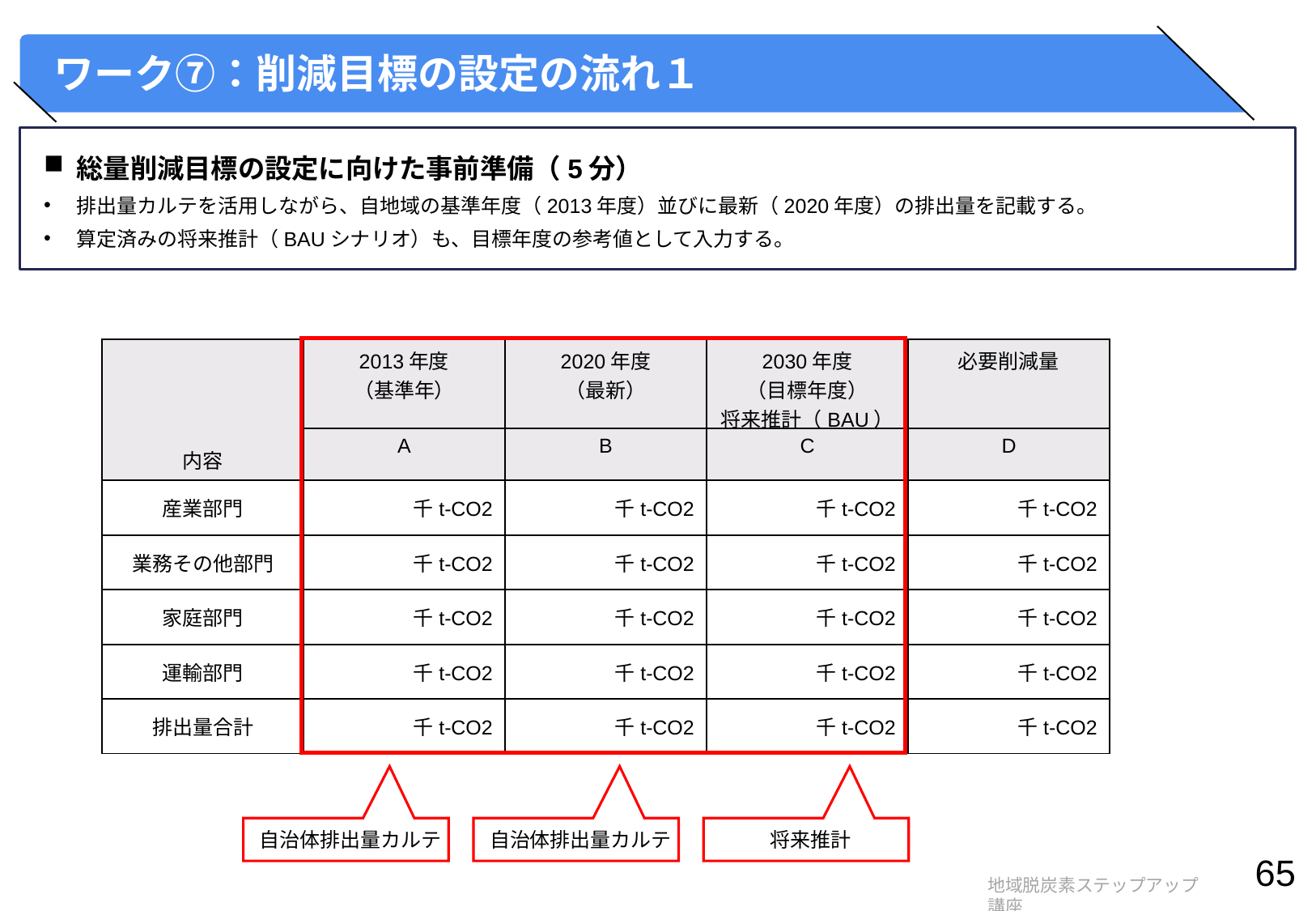

# ワーク⑦：削減目標の設定の流れ１
総量削減目標の設定に向けた事前準備（5分）
排出量カルテを活用しながら、自地域の基準年度（2013年度）並びに最新（2020年度）の排出量を記載する。
算定済みの将来推計（BAUシナリオ）も、目標年度の参考値として入力する。

| 内容 | 2013年度 （基準年） | 2020年度 （最新） | 2030年度 （目標年度） 将来推計（BAU） | 必要削減量 |
| --- | --- | --- | --- | --- |
|  | A | B | C | D |
| 産業部門 | 千t-CO2 | 千t-CO2 | 千t-CO2 | 千t-CO2 |
| 業務その他部門 | 千t-CO2 | 千t-CO2 | 千t-CO2 | 千t-CO2 |
| 家庭部門 | 千t-CO2 | 千t-CO2 | 千t-CO2 | 千t-CO2 |
| 運輸部門 | 千t-CO2 | 千t-CO2 | 千t-CO2 | 千t-CO2 |
| 排出量合計 | 千t-CO2 | 千t-CO2 | 千t-CO2 | 千t-CO2 |
将来推計
自治体排出量カルテ
自治体排出量カルテ